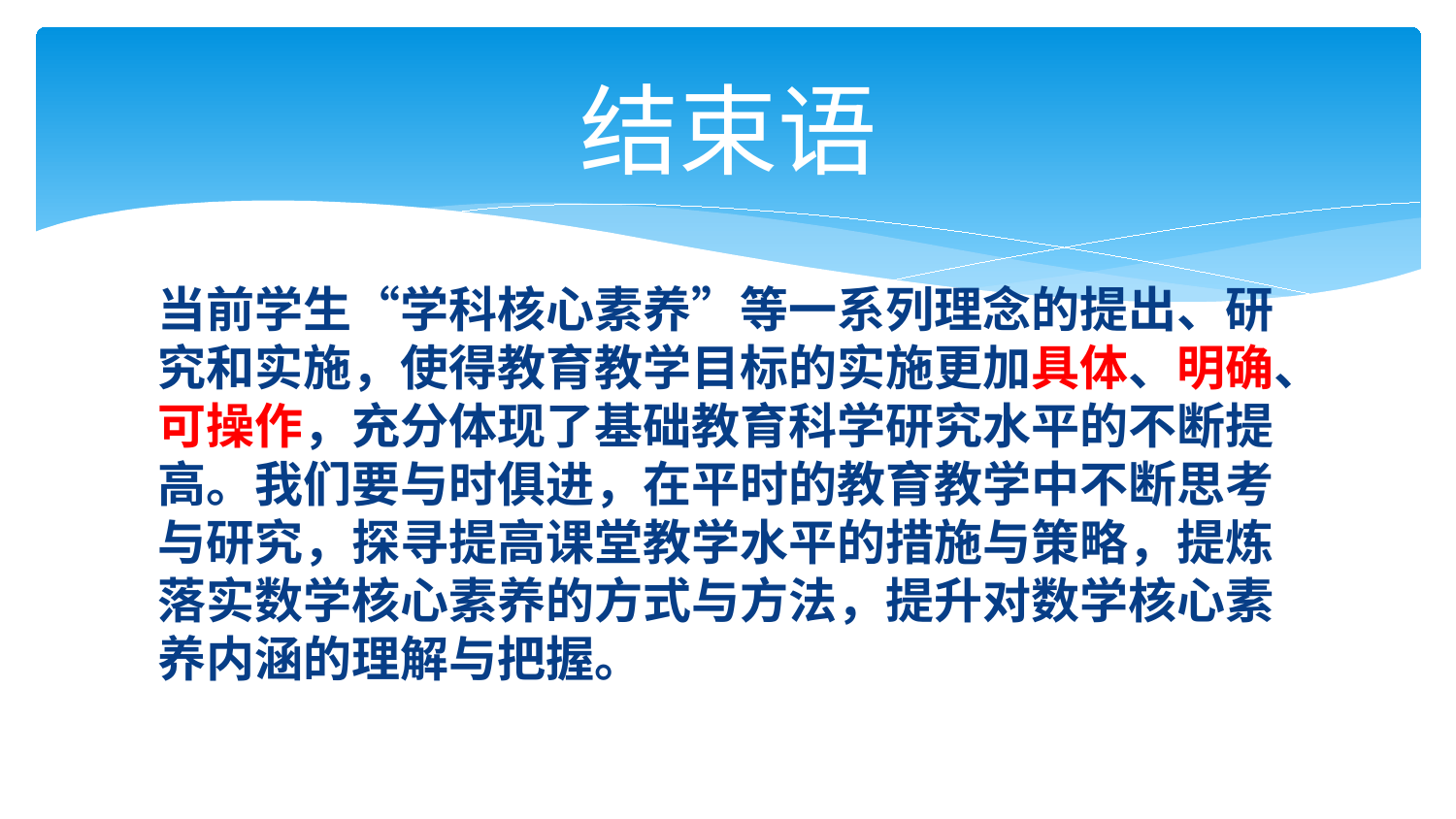

# 结束语
当前学生“学科核心素养”等一系列理念的提出、研究和实施，使得教育教学目标的实施更加具体、明确、可操作，充分体现了基础教育科学研究水平的不断提高。我们要与时俱进，在平时的教育教学中不断思考与研究，探寻提高课堂教学水平的措施与策略，提炼落实数学核心素养的方式与方法，提升对数学核心素养内涵的理解与把握。